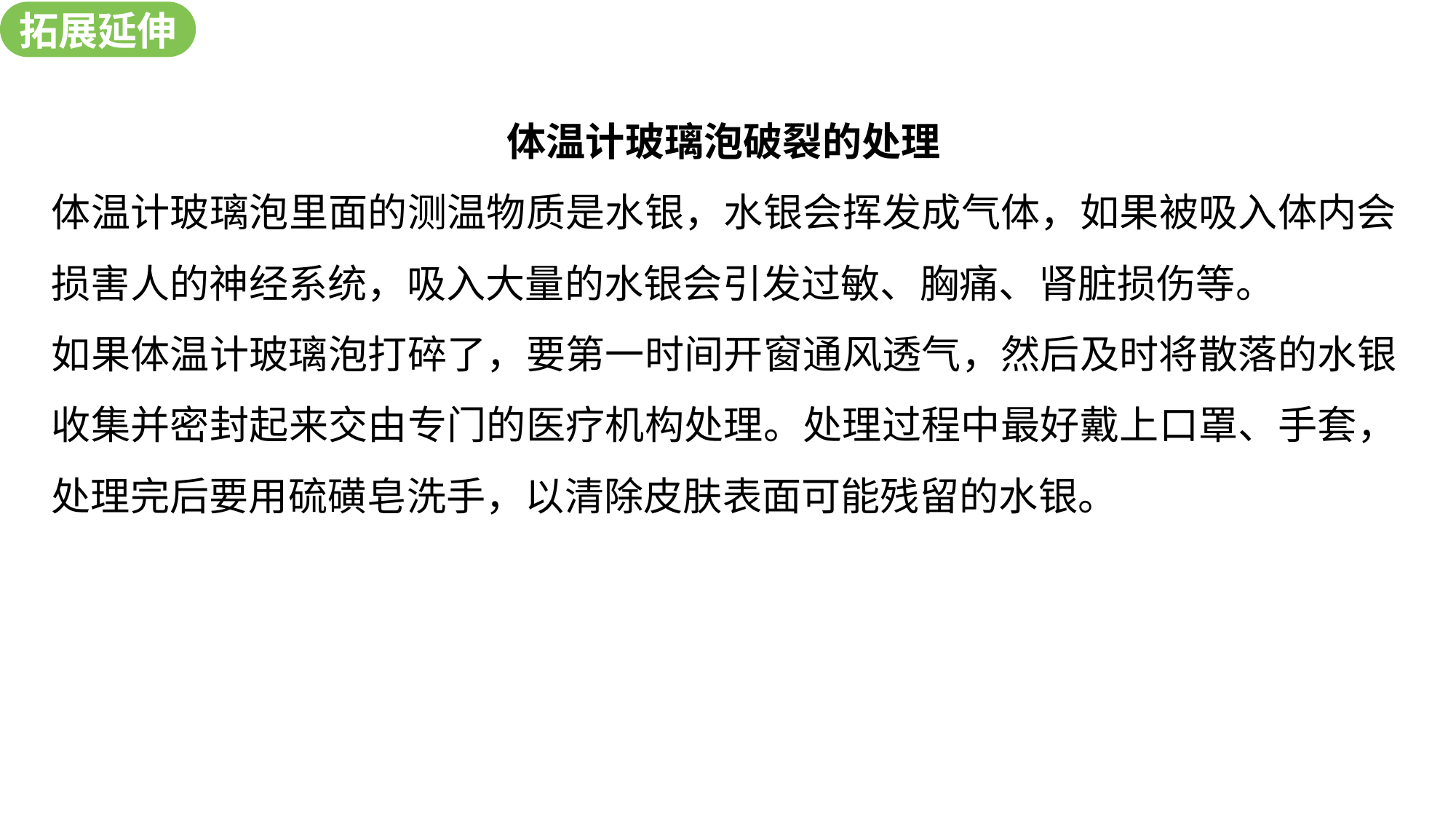

拓展延伸
体温计玻璃泡破裂的处理
体温计玻璃泡里面的测温物质是水银，水银会挥发成气体，如果被吸入体内会损害人的神经系统，吸入大量的水银会引发过敏、胸痛、肾脏损伤等。
如果体温计玻璃泡打碎了，要第一时间开窗通风透气，然后及时将散落的水银收集并密封起来交由专门的医疗机构处理。处理过程中最好戴上口罩、手套，处理完后要用硫磺皂洗手，以清除皮肤表面可能残留的水银。